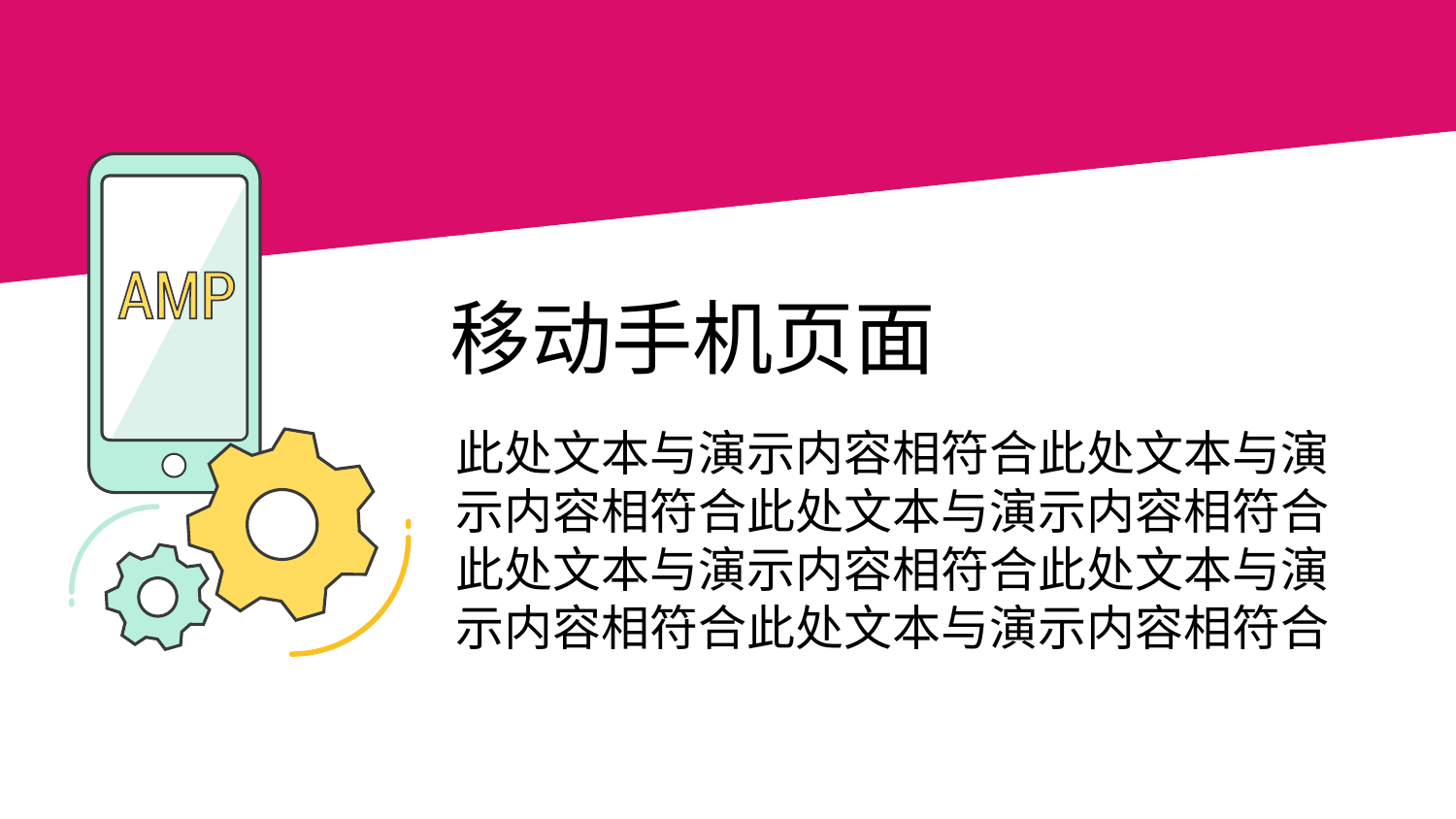

# 移动手机页面
此处文本与演示内容相符合此处文本与演示内容相符合此处文本与演示内容相符合此处文本与演示内容相符合此处文本与演示内容相符合此处文本与演示内容相符合